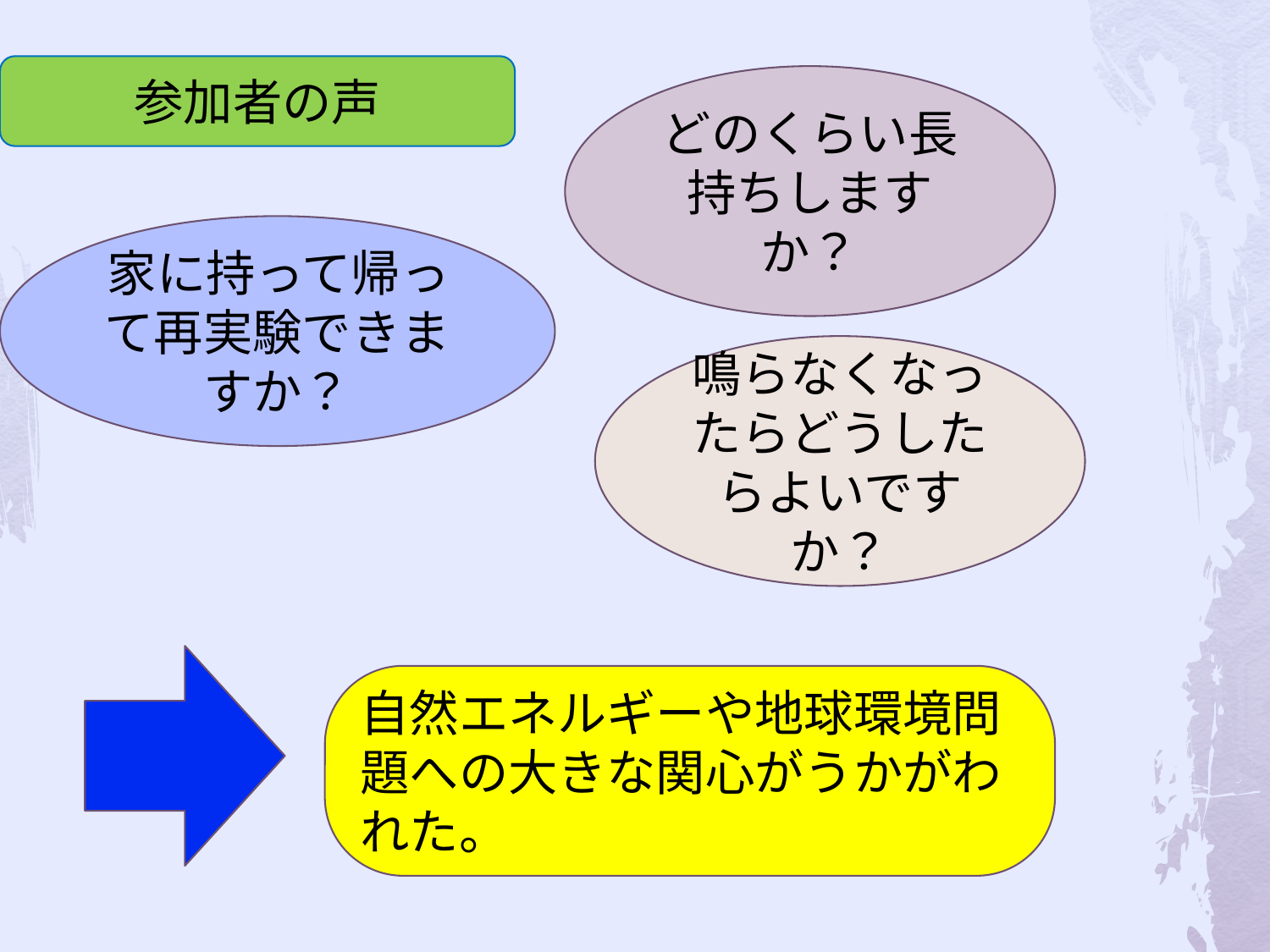

参加者の声
どのくらい長持ちしますか？
家に持って帰って再実験できますか？
鳴らなくなったらどうしたらよいですか？

自然エネルギーや地球環境問題への大きな関心がうかがわれた。